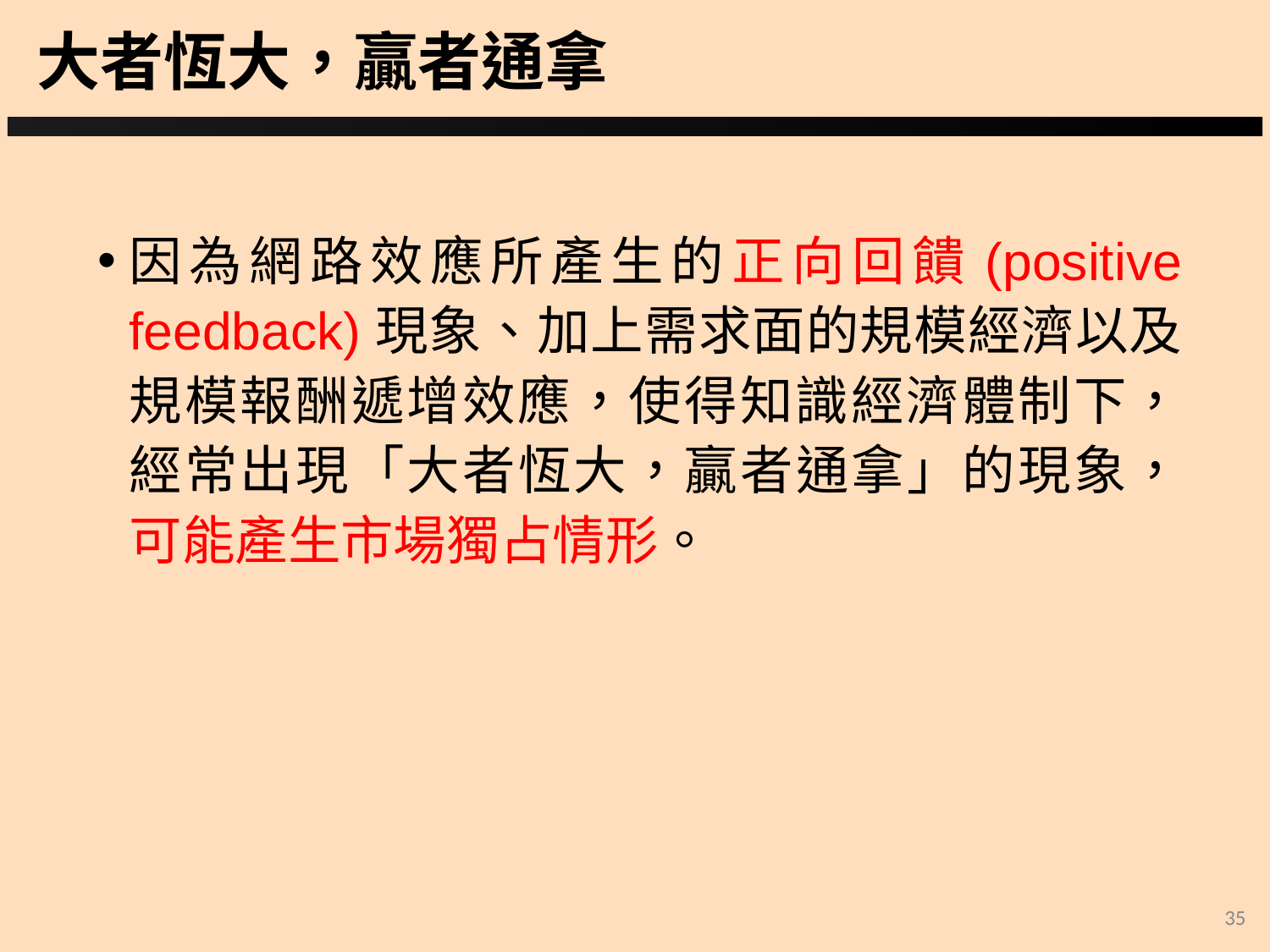

# 大者恆大，贏者通拿

因為網路效應所產生的正向回饋(positive feedback)現象、加上需求面的規模經濟以及規模報酬遞增效應，使得知識經濟體制下，經常出現「大者恆大，贏者通拿」的現象，可能產生市場獨占情形。
35